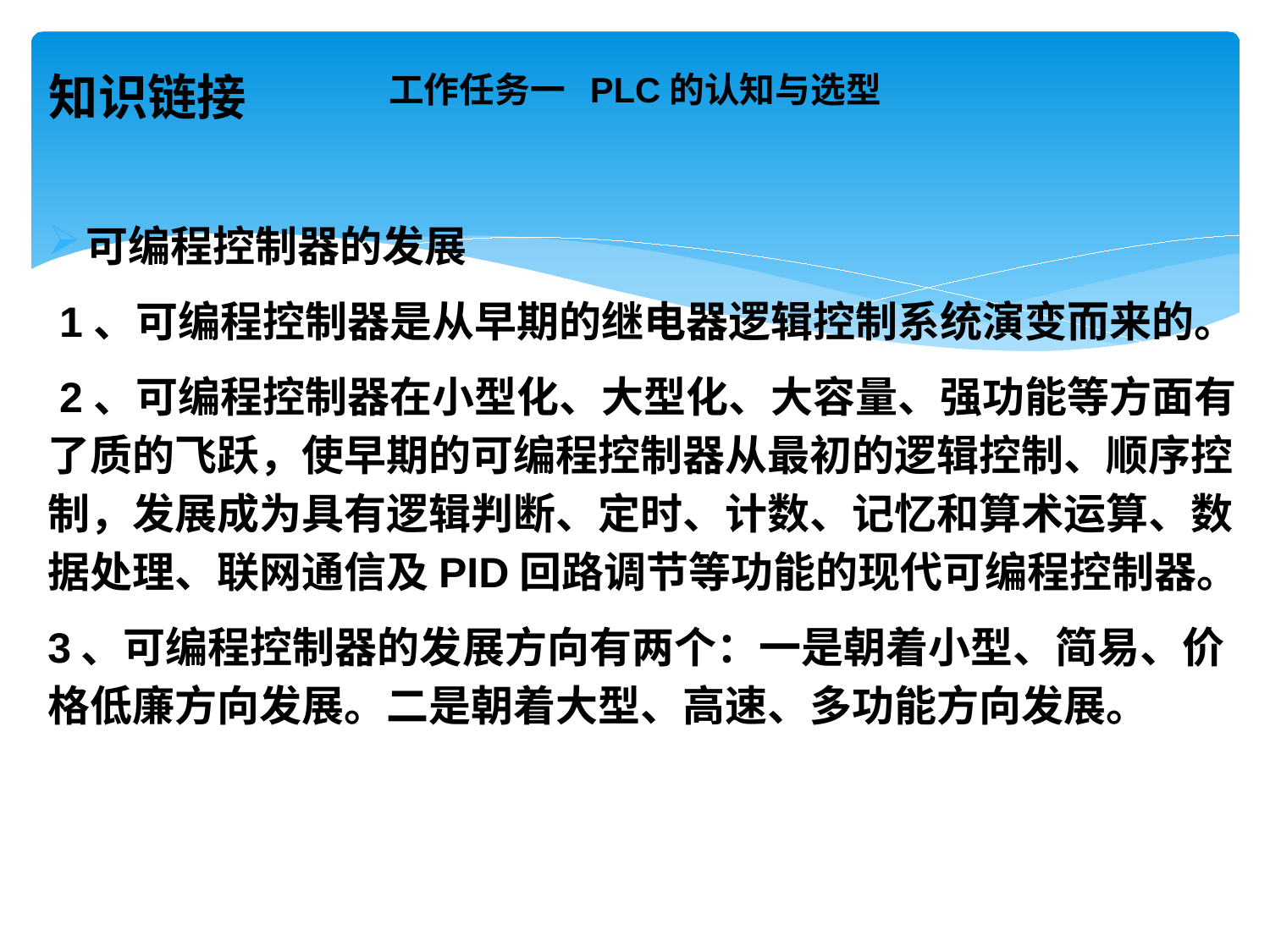

# 工作任务一  PLC的认知与选型
知识链接
可编程控制器的发展
 1、可编程控制器是从早期的继电器逻辑控制系统演变而来的。
 2、可编程控制器在小型化、大型化、大容量、强功能等方面有了质的飞跃，使早期的可编程控制器从最初的逻辑控制、顺序控制，发展成为具有逻辑判断、定时、计数、记忆和算术运算、数据处理、联网通信及PID回路调节等功能的现代可编程控制器。
3、可编程控制器的发展方向有两个：一是朝着小型、简易、价格低廉方向发展。二是朝着大型、高速、多功能方向发展。